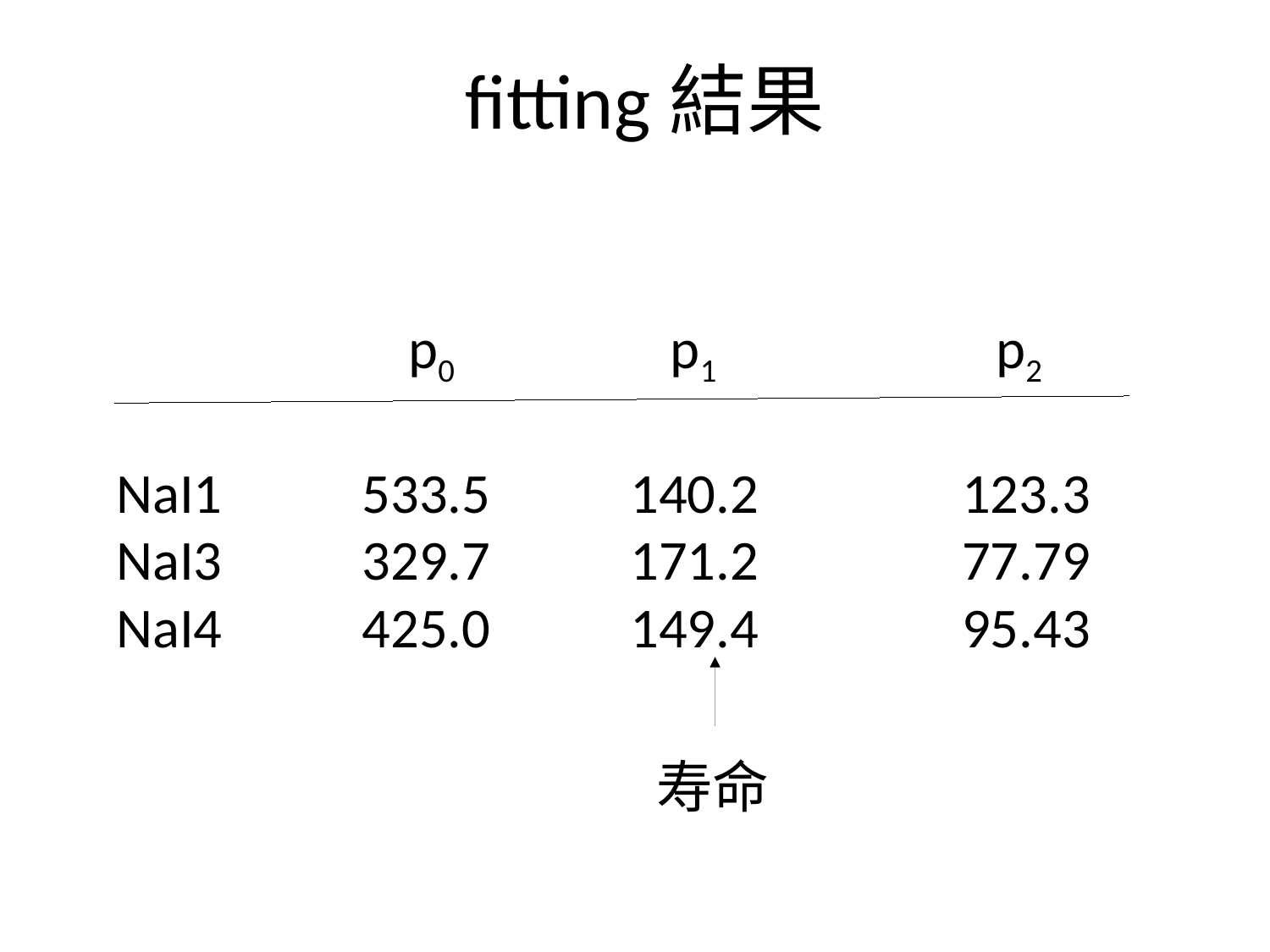

fitting結果
                       p0                 p1                      p2

NaI1           533.5           140.2                123.3
NaI3           329.7           171.2                77.79
NaI4           425.0           149.4                95.43

寿命